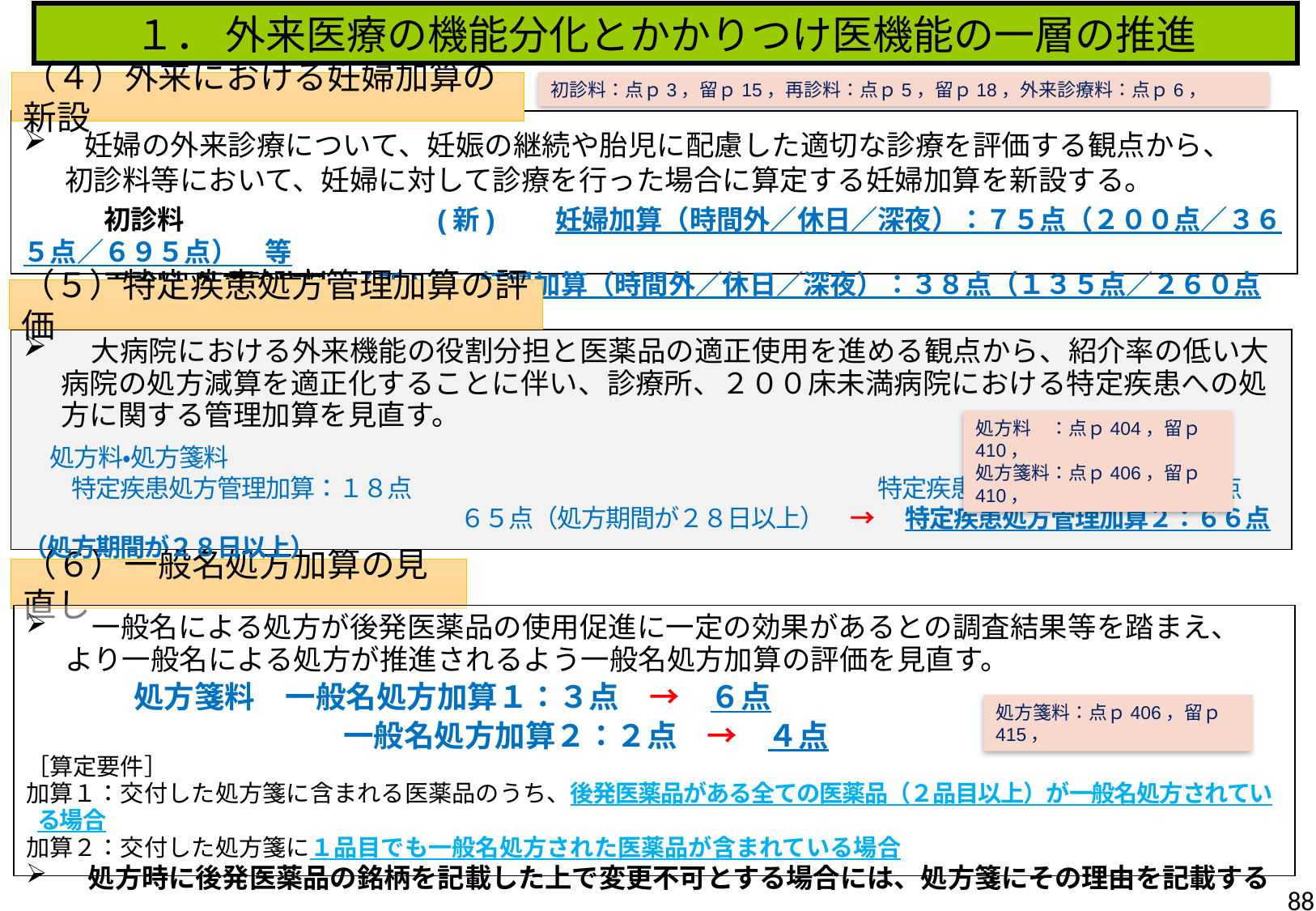

１． 外来医療の機能分化とかかりつけ医機能の一層の推進
（４）外来における妊婦加算の新設
初診料：点ｐ3，留ｐ15，再診料：点ｐ5，留ｐ18，外来診療料：点ｐ6，
　 妊婦の外来診療について、妊娠の継続や胎児に配慮した適切な診療を評価する観点から、
　  初診料等において、妊婦に対して診療を行った場合に算定する妊婦加算を新設する。
　　　初診料　　　　　　　　 　(新)　　妊婦加算（時間外／休日／深夜）：７５点（２００点／３６５点／６９５点）　等
　　　再診料・外来診療料　(新)　　妊婦加算（時間外／休日／深夜）：３８点（１３５点／２６０点／５９０点）　等
（５）特定疾患処方管理加算の評価
　大病院における外来機能の役割分担と医薬品の適正使用を進める観点から、紹介率の低い大病院の処方減算を適正化することに伴い、診療所、２００床未満病院における特定疾患への処方に関する管理加算を見直す。
　処方料・処方箋料
　　特定疾患処方管理加算：１８点　　　　　　　　　　　　　　　　　　　 特定疾患処方管理加算１：１８点
　　　　　　　　　　　　　　　　　　６５点（処方期間が２８日以上）　→　 特定疾患処方管理加算２：６６点（処方期間が２８日以上）
処方料　：点ｐ404，留ｐ410，
処方箋料：点ｐ406，留ｐ410，
（６）一般名処方加算の見直し
    一般名による処方が後発医薬品の使用促進に一定の効果があるとの調査結果等を踏まえ、
     より一般名による処方が推進されるよう一般名処方加算の評価を見直す。
　　　　処方箋料　一般名処方加算１：３点　→　６点
　　　　　　　　　　  一般名処方加算２：２点　→　４点
［算定要件］
加算１：交付した処方箋に含まれる医薬品のうち、後発医薬品がある全ての医薬品（２品目以上）が一般名処方されている場合
加算２：交付した処方箋に１品目でも一般名処方された医薬品が含まれている場合
　処方時に後発医薬品の銘柄を記載した上で変更不可とする場合には、処方箋にその理由を記載する
処方箋料：点ｐ406，留ｐ415，
88